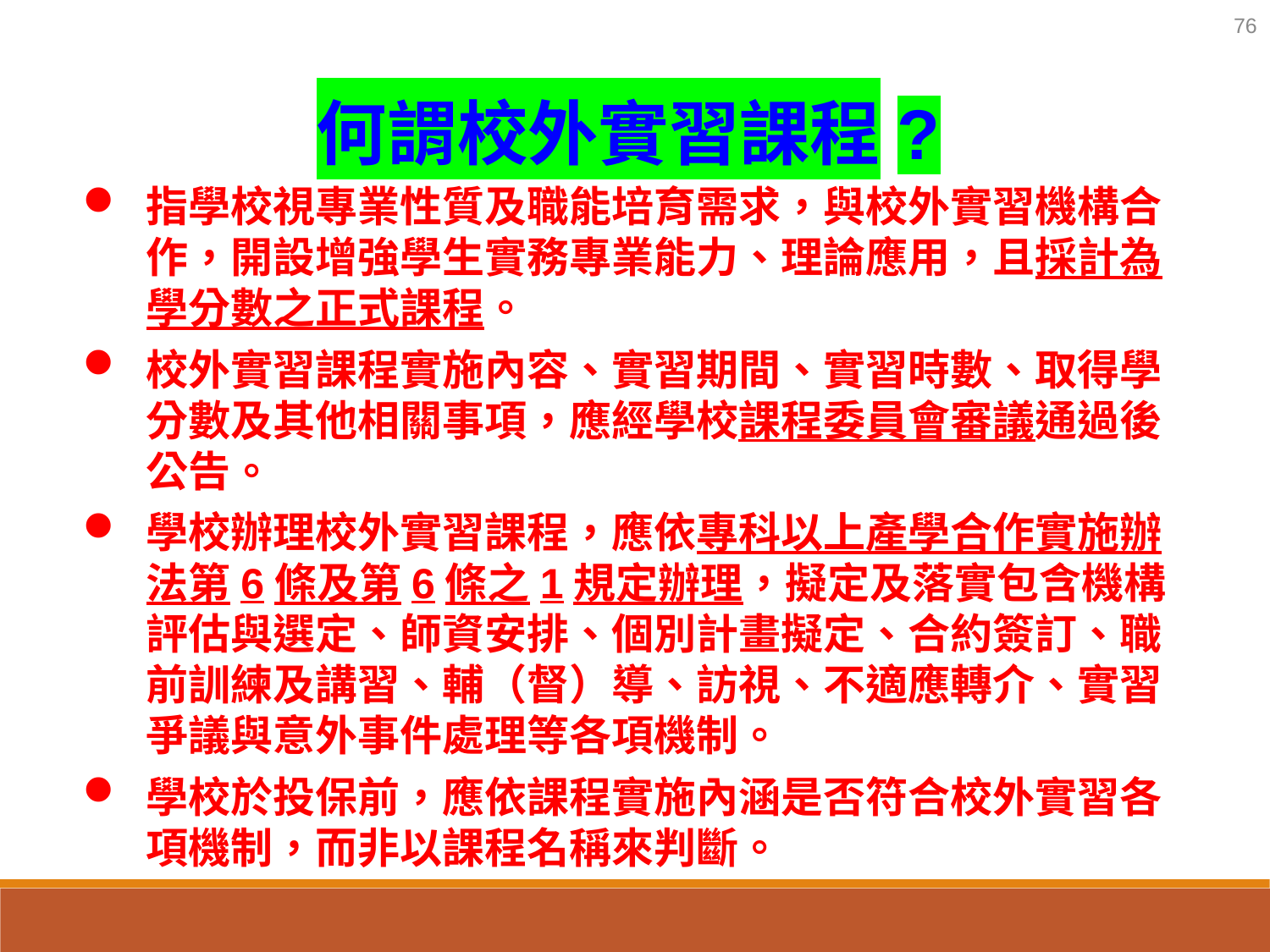

76
何謂校外實習課程?
指學校視專業性質及職能培育需求，與校外實習機構合作，開設增強學生實務專業能力、理論應用，且採計為學分數之正式課程。
校外實習課程實施內容、實習期間、實習時數、取得學分數及其他相關事項，應經學校課程委員會審議通過後公告。
學校辦理校外實習課程，應依專科以上產學合作實施辦法第6條及第6條之1規定辦理，擬定及落實包含機構評估與選定、師資安排、個別計畫擬定、合約簽訂、職前訓練及講習、輔（督）導、訪視、不適應轉介、實習爭議與意外事件處理等各項機制。
學校於投保前，應依課程實施內涵是否符合校外實習各項機制，而非以課程名稱來判斷。